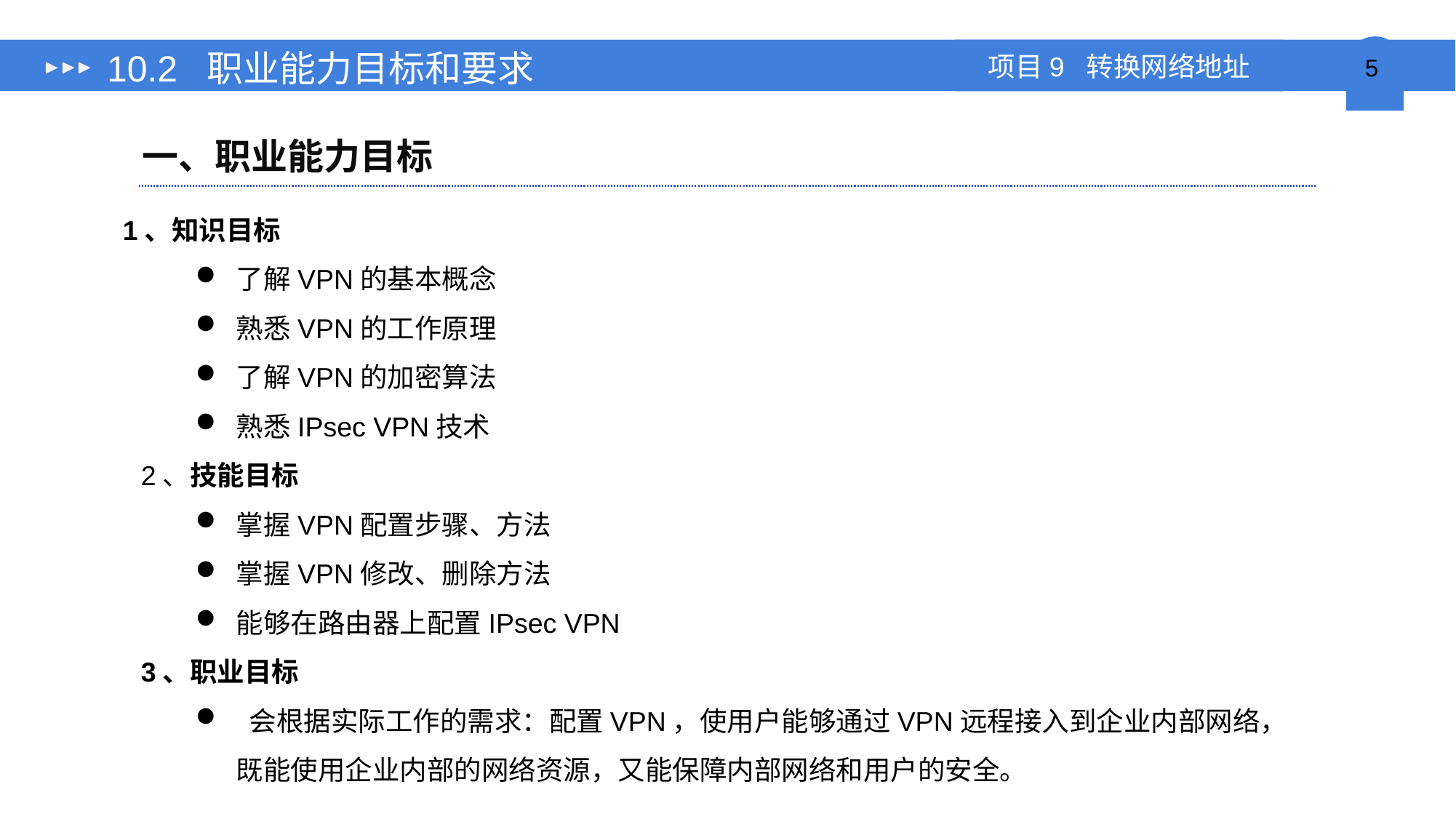

# 10.2  职业能力目标和要求
一、职业能力目标

1、知识目标
了解VPN的基本概念
熟悉VPN的工作原理
了解VPN的加密算法
熟悉IPsec VPN技术
2、技能目标
掌握VPN配置步骤、方法
掌握VPN修改、删除方法
能够在路由器上配置IPsec VPN
3、职业目标
 会根据实际工作的需求：配置VPN，使用户能够通过VPN远程接入到企业内部网络，既能使用企业内部的网络资源，又能保障内部网络和用户的安全。